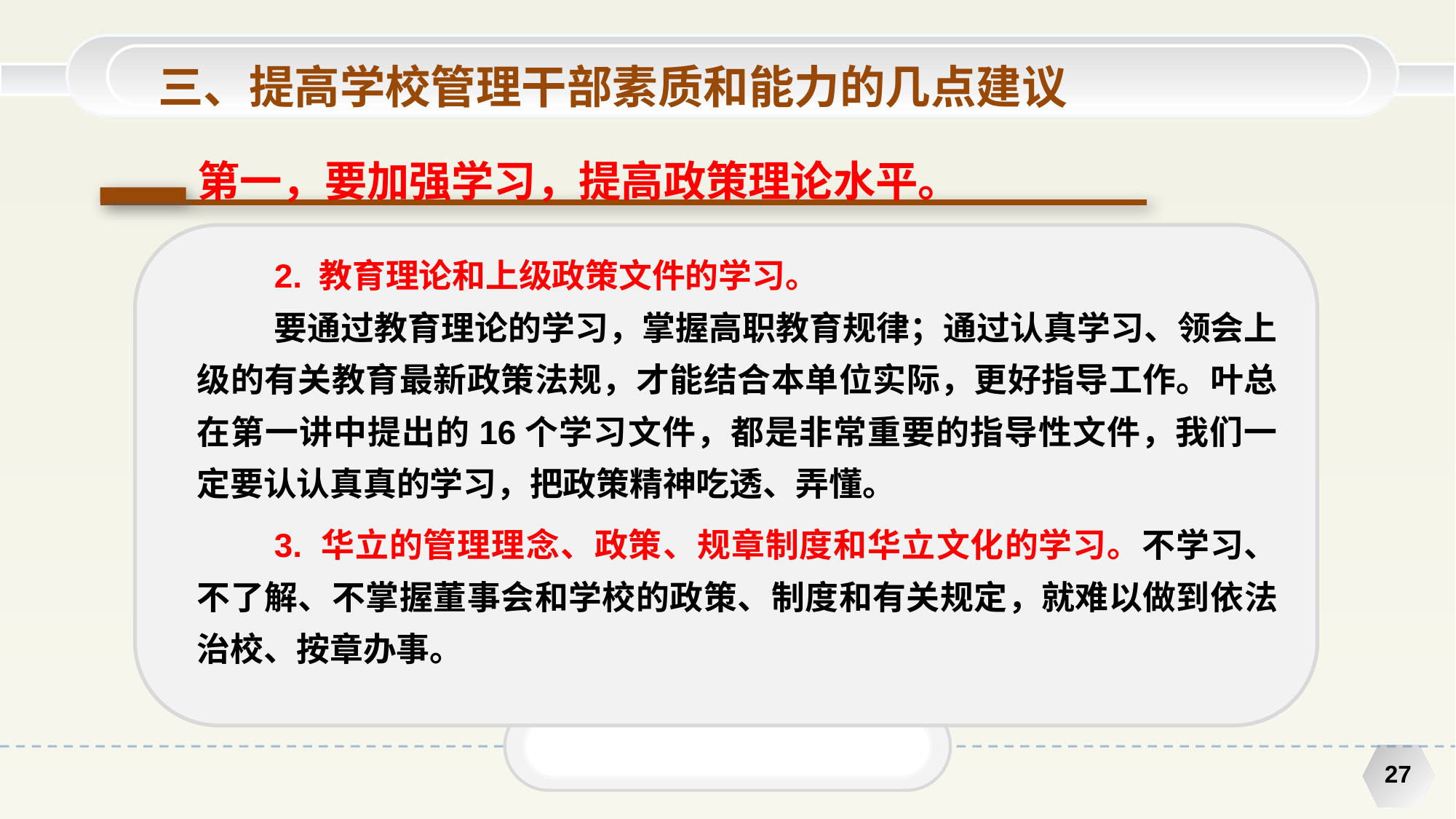

三、提高学校管理干部素质和能力的几点建议
第一，要加强学习，提高政策理论水平。

2. 教育理论和上级政策文件的学习。
要通过教育理论的学习，掌握高职教育规律；通过认真学习、领会上级的有关教育最新政策法规，才能结合本单位实际，更好指导工作。叶总在第一讲中提出的16个学习文件，都是非常重要的指导性文件，我们一定要认认真真的学习，把政策精神吃透、弄懂。
3. 华立的管理理念、政策、规章制度和华立文化的学习。不学习、不了解、不掌握董事会和学校的政策、制度和有关规定，就难以做到依法治校、按章办事。